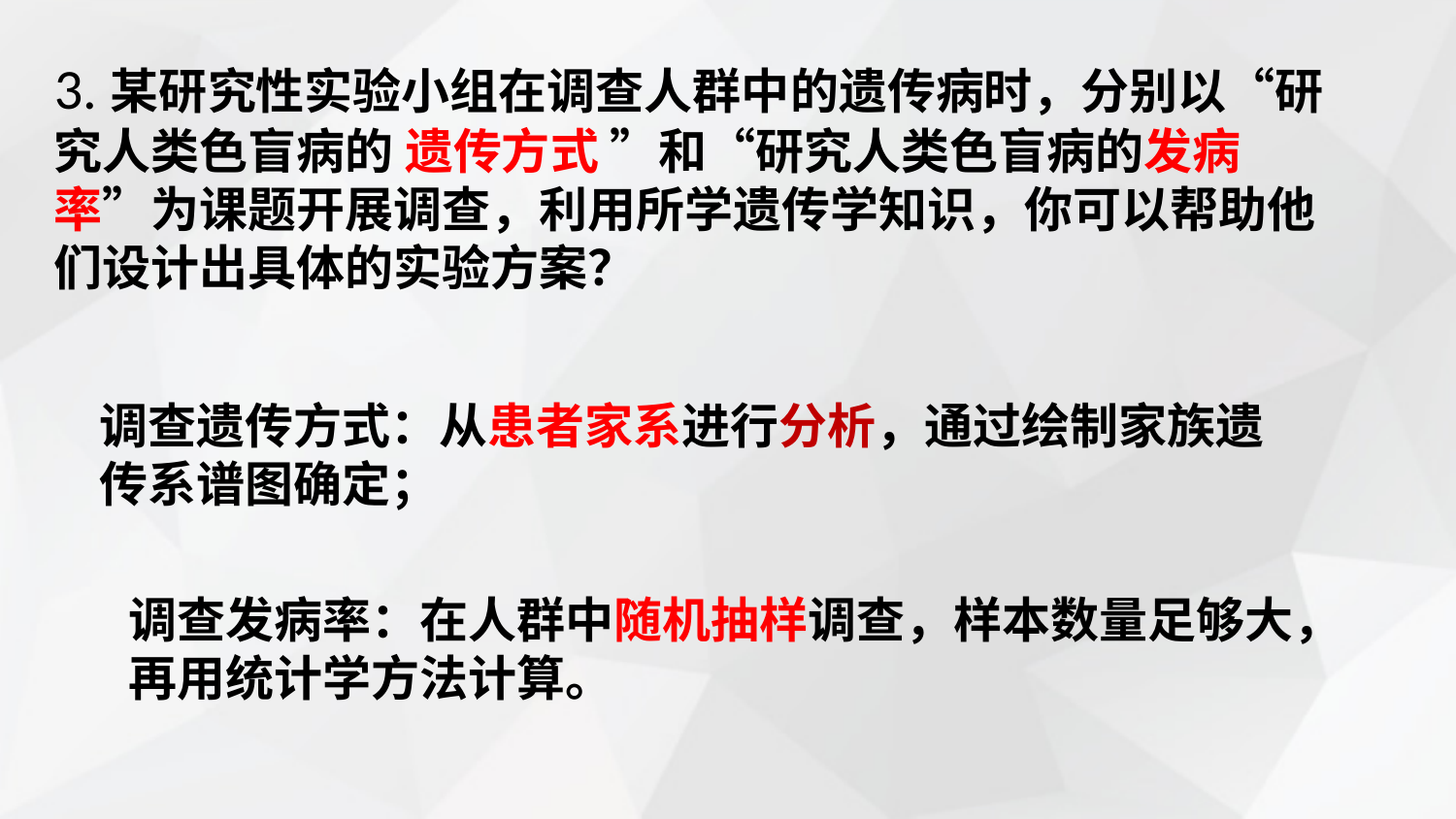

3.某研究性实验小组在调查人群中的遗传病时，分别以“研究人类色盲病的 遗传方式 ”和“研究人类色盲病的发病率”为课题开展调查，利用所学遗传学知识，你可以帮助他们设计出具体的实验方案？
调查遗传方式：从患者家系进行分析，通过绘制家族遗传系谱图确定；
调查发病率：在人群中随机抽样调查，样本数量足够大，再用统计学方法计算。